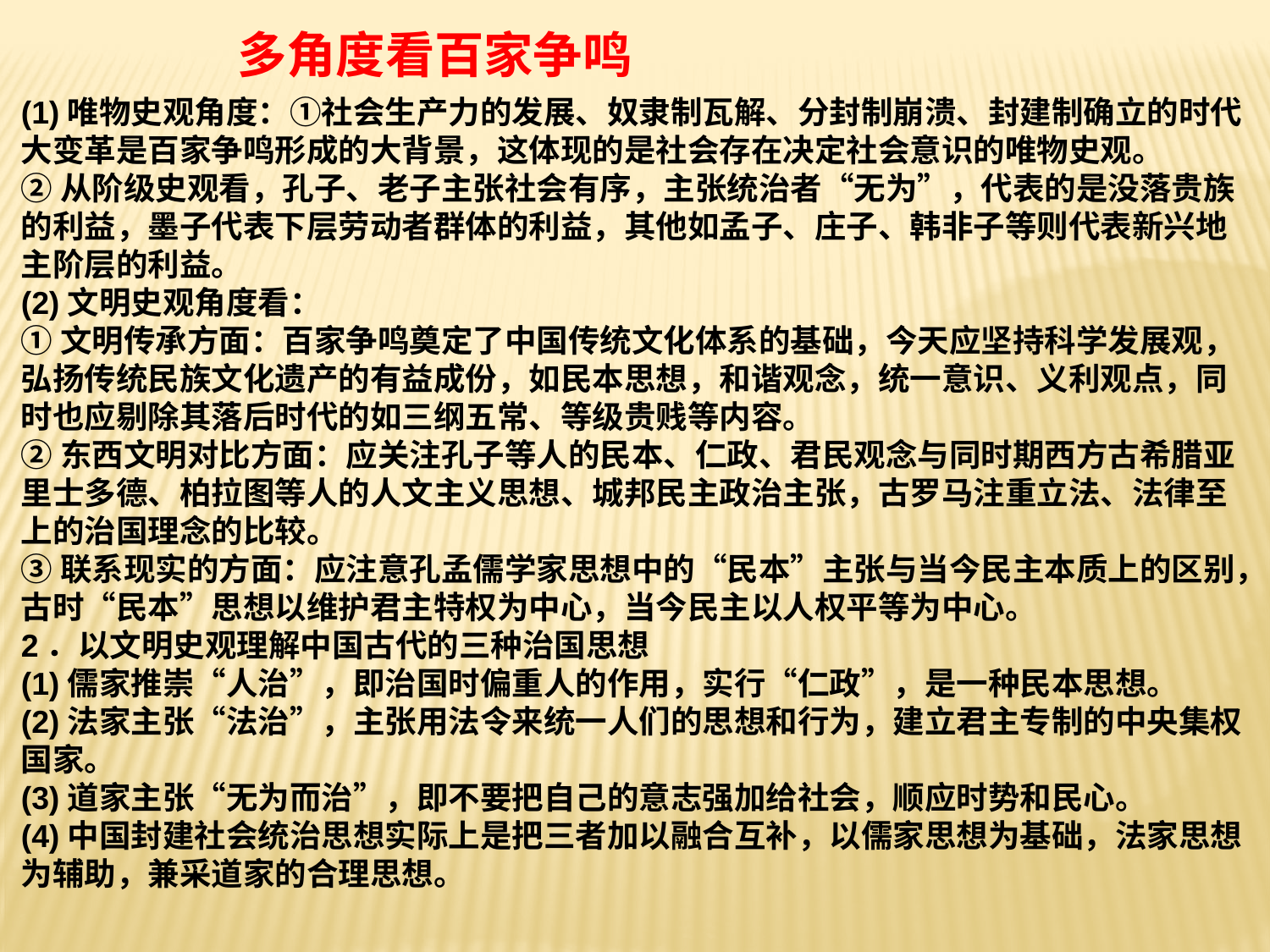

多角度看百家争鸣
(1)唯物史观角度：①社会生产力的发展、奴隶制瓦解、分封制崩溃、封建制确立的时代大变革是百家争鸣形成的大背景，这体现的是社会存在决定社会意识的唯物史观。
②从阶级史观看，孔子、老子主张社会有序，主张统治者“无为”，代表的是没落贵族的利益，墨子代表下层劳动者群体的利益，其他如孟子、庄子、韩非子等则代表新兴地主阶层的利益。
(2)文明史观角度看：
①文明传承方面：百家争鸣奠定了中国传统文化体系的基础，今天应坚持科学发展观，弘扬传统民族文化遗产的有益成份，如民本思想，和谐观念，统一意识、义利观点，同时也应剔除其落后时代的如三纲五常、等级贵贱等内容。
②东西文明对比方面：应关注孔子等人的民本、仁政、君民观念与同时期西方古希腊亚里士多德、柏拉图等人的人文主义思想、城邦民主政治主张，古罗马注重立法、法律至上的治国理念的比较。
③联系现实的方面：应注意孔孟儒学家思想中的“民本”主张与当今民主本质上的区别，古时“民本”思想以维护君主特权为中心，当今民主以人权平等为中心。
2．以文明史观理解中国古代的三种治国思想
(1)儒家推崇“人治”，即治国时偏重人的作用，实行“仁政”，是一种民本思想。
(2)法家主张“法治”，主张用法令来统一人们的思想和行为，建立君主专制的中央集权国家。
(3)道家主张“无为而治”，即不要把自己的意志强加给社会，顺应时势和民心。
(4)中国封建社会统治思想实际上是把三者加以融合互补，以儒家思想为基础，法家思想为辅助，兼采道家的合理思想。